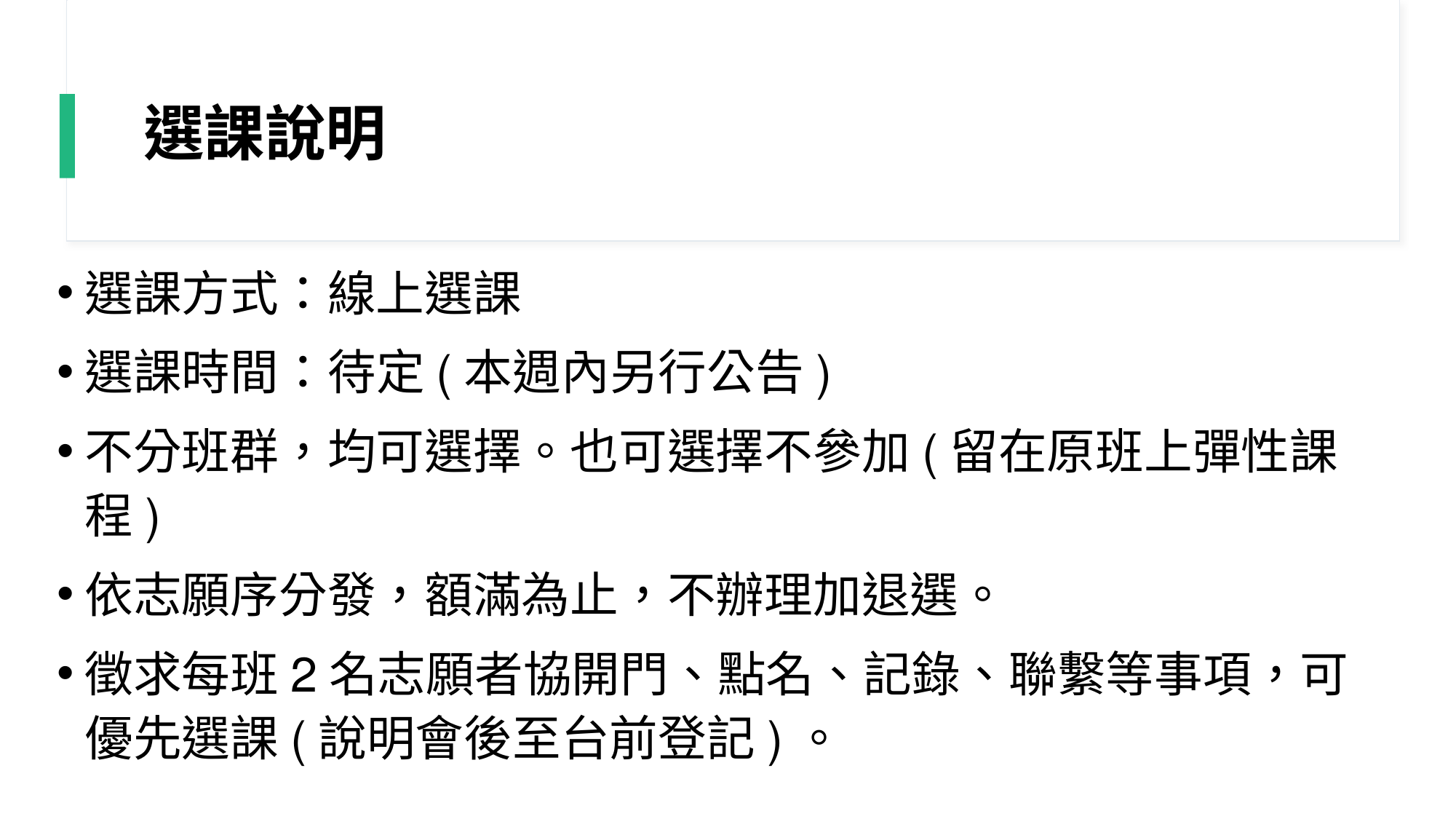

# 選課說明
選課方式：線上選課
選課時間：待定(本週內另行公告)
不分班群，均可選擇。也可選擇不參加(留在原班上彈性課程)
依志願序分發，額滿為止，不辦理加退選。
徵求每班2名志願者協開門、點名、記錄、聯繫等事項，可優先選課(說明會後至台前登記)。